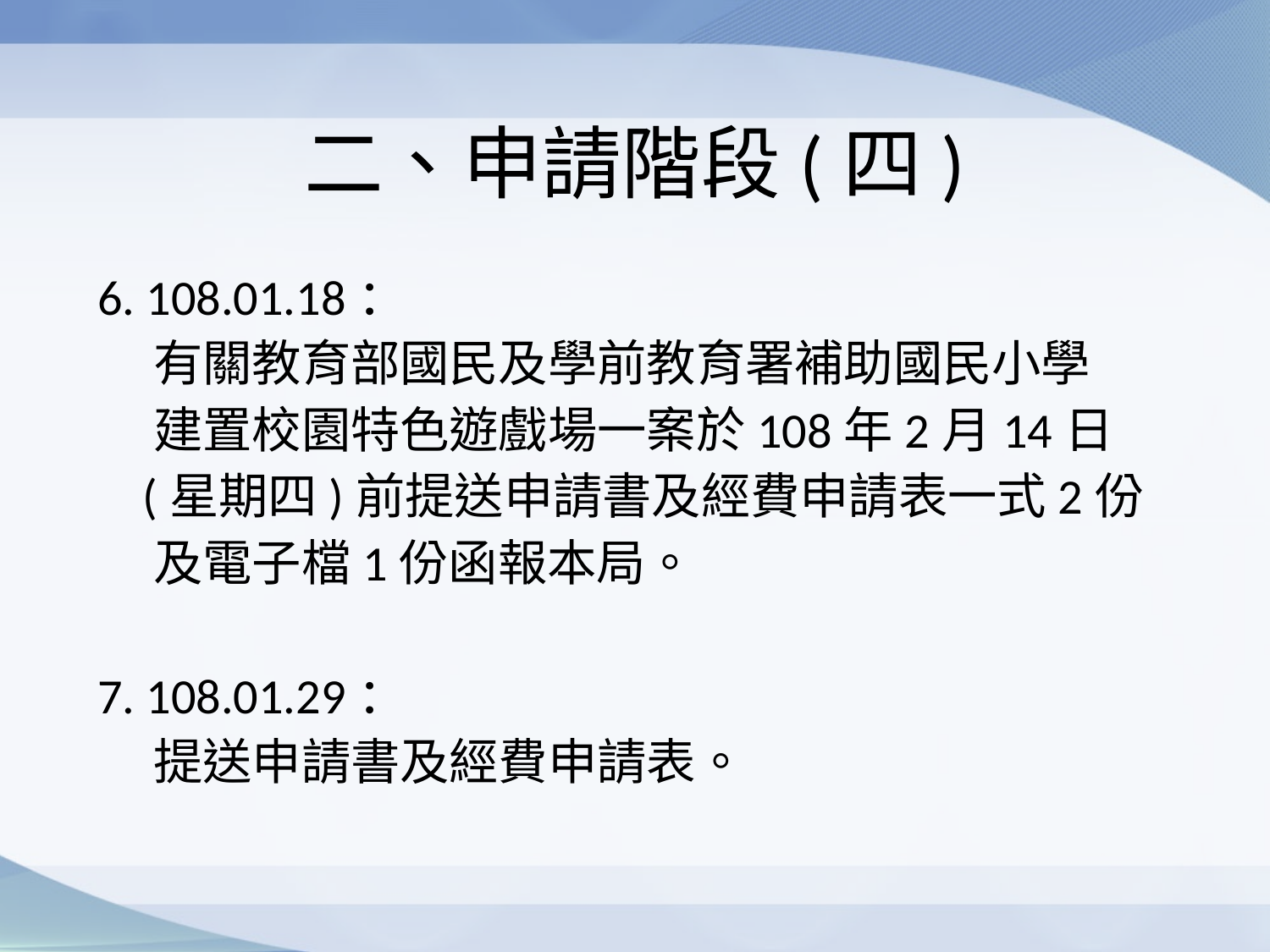

# 二、申請階段(四)
6. 108.01.18：
    有關教育部國民及學前教育署補助國民小學
    建置校園特色遊戲場一案於108年2月14日
    (星期四)前提送申請書及經費申請表一式2份
    及電子檔1份函報本局。

7. 108.01.29：
    提送申請書及經費申請表。